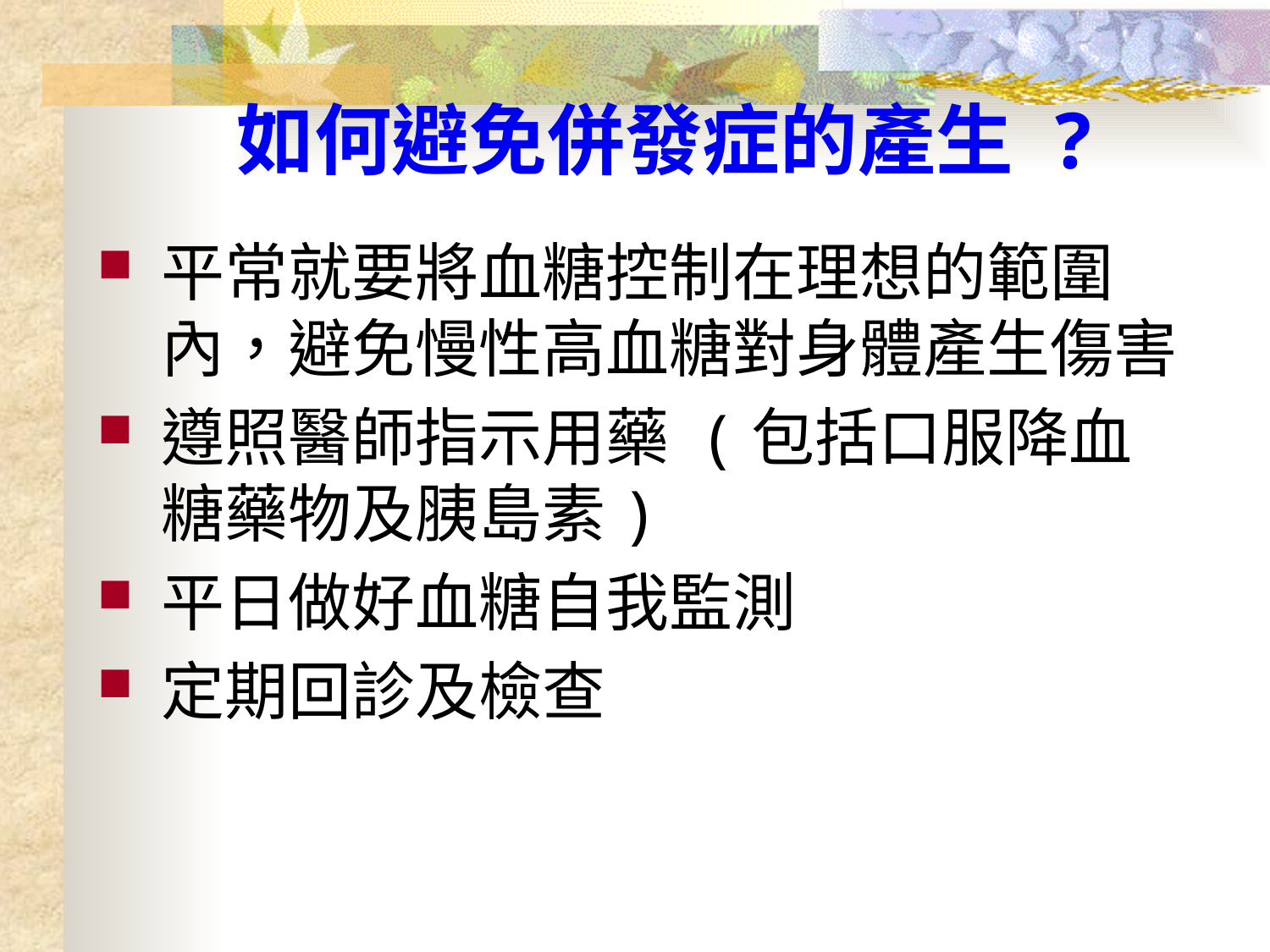

# 如何避免併發症的產生 ?
平常就要將血糖控制在理想的範圍內，避免慢性高血糖對身體產生傷害
遵照醫師指示用藥 (包括口服降血糖藥物及胰島素)
平日做好血糖自我監測
定期回診及檢查